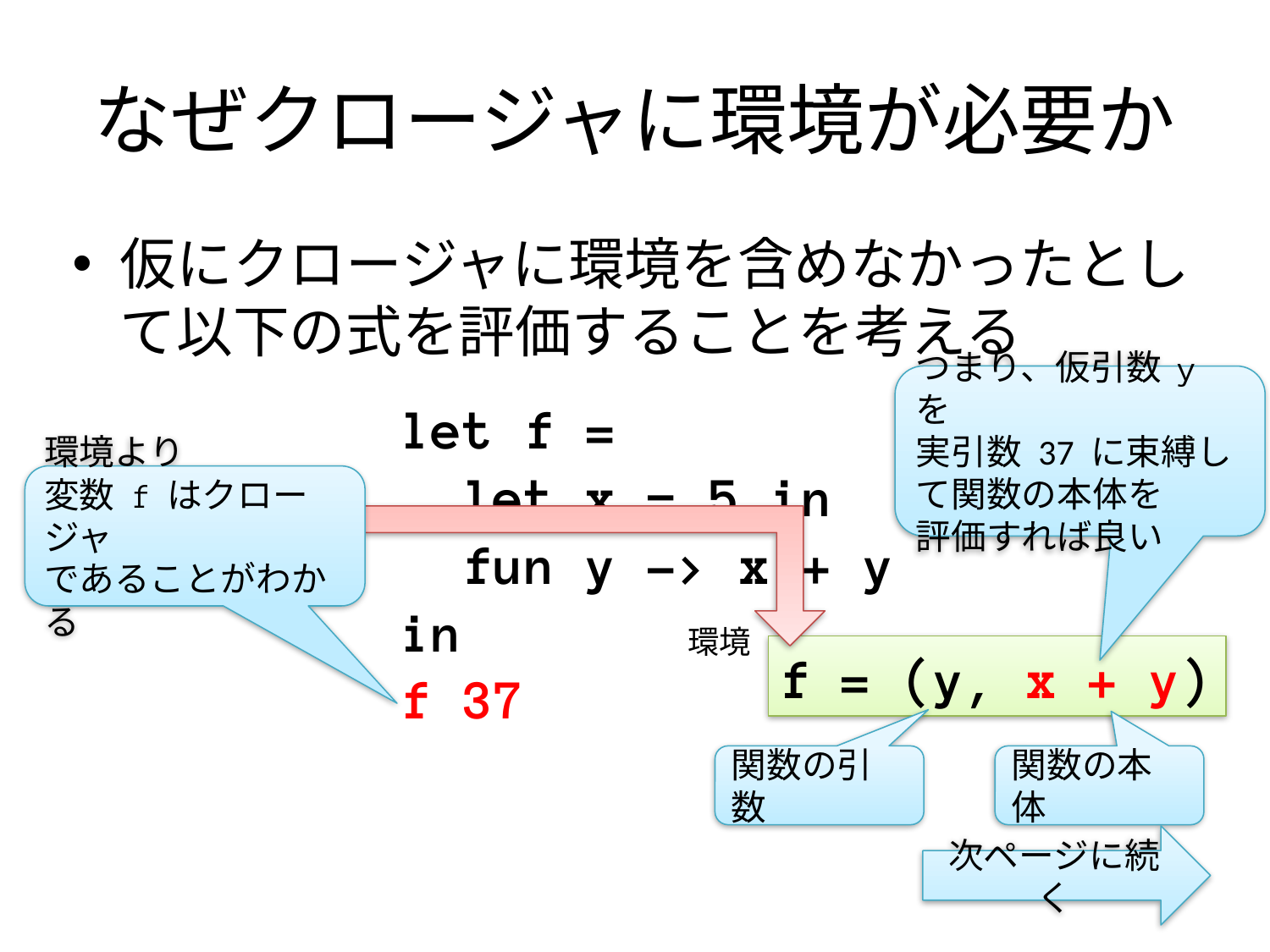

# なぜクロージャに環境が必要か
仮にクロージャに環境を含めなかったとして以下の式を評価することを考える
つまり、仮引数 y を
実引数 37 に束縛して関数の本体を
評価すれば良い
let f =
  let x = 5 in
  fun y -> x + y
in
f 37

環境より
変数 f はクロージャ
であることがわかる

環境
f = (y, x + y)
関数の引数
関数の本体
次ページに続く